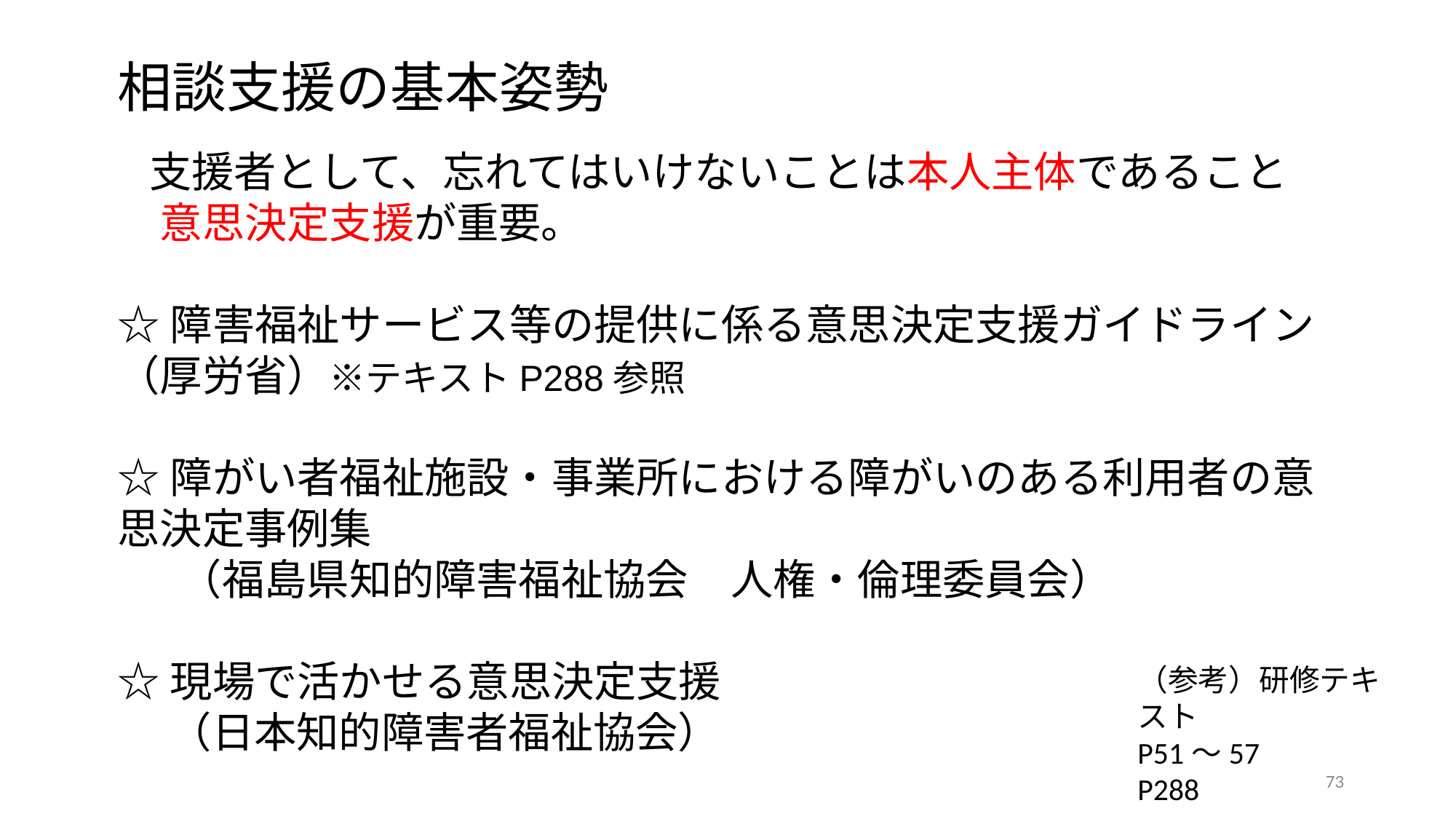

相談支援の基本姿勢

　支援者として、忘れてはいけないことは本人主体であること
　意思決定支援が重要。

☆障害福祉サービス等の提供に係る意思決定支援ガイドライン（厚労省）※テキストP288参照

☆障がい者福祉施設・事業所における障がいのある利用者の意思決定事例集
 　（福島県知的障害福祉協会　人権・倫理委員会）

☆現場で活かせる意思決定支援
　 （日本知的障害者福祉協会）
（参考）研修テキスト
P51～57
P288
73